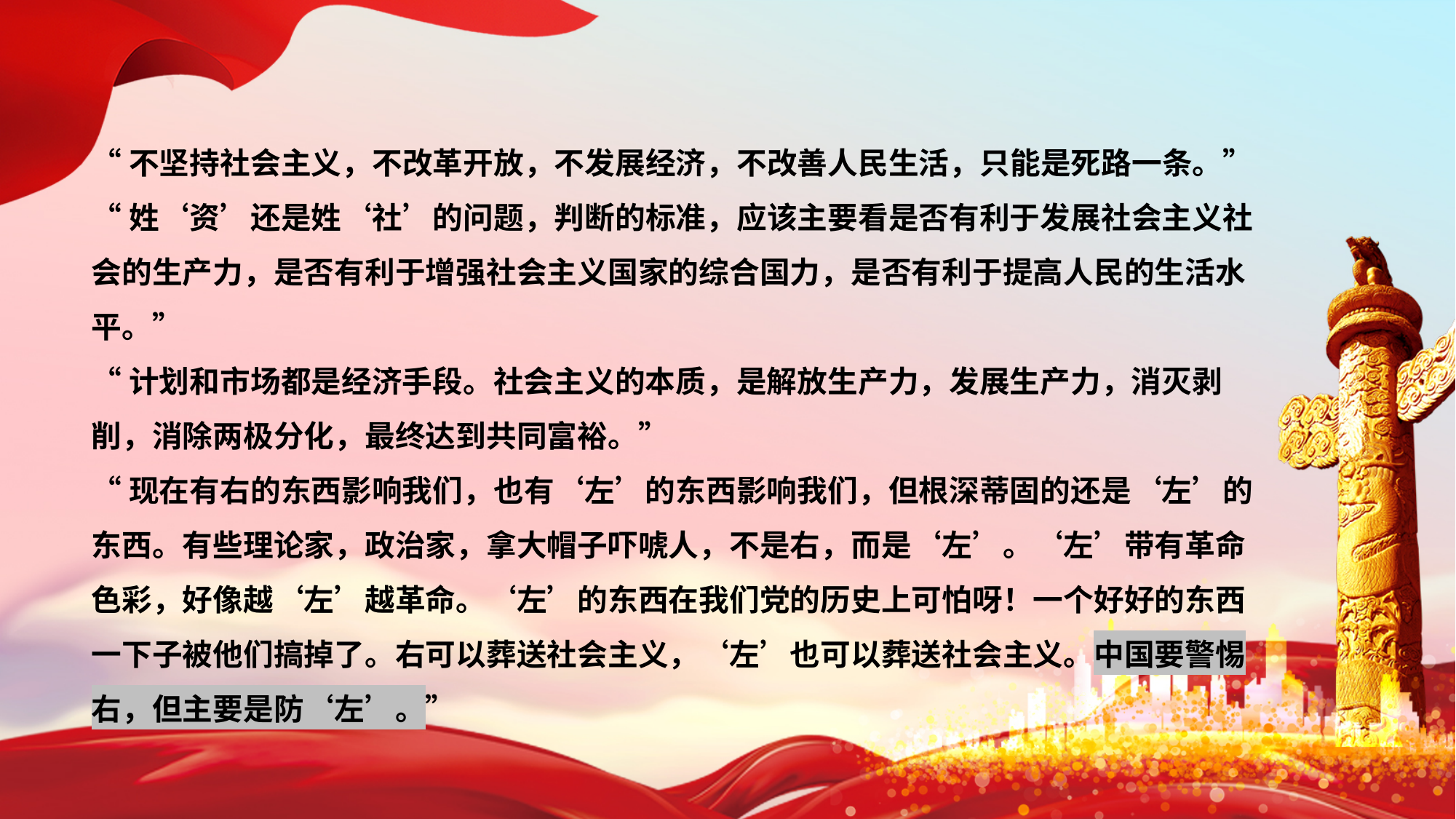

“不坚持社会主义，不改革开放，不发展经济，不改善人民生活，只能是死路一条。”
“姓‘资’还是姓‘社’的问题，判断的标准，应该主要看是否有利于发展社会主义社会的生产力，是否有利于增强社会主义国家的综合国力，是否有利于提高人民的生活水平。”
“计划和市场都是经济手段。社会主义的本质，是解放生产力，发展生产力，消灭剥削，消除两极分化，最终达到共同富裕。”
“现在有右的东西影响我们，也有‘左’的东西影响我们，但根深蒂固的还是‘左’的东西。有些理论家，政治家，拿大帽子吓唬人，不是右，而是‘左’。‘左’带有革命色彩，好像越‘左’越革命。‘左’的东西在我们党的历史上可怕呀！一个好好的东西一下子被他们搞掉了。右可以葬送社会主义，‘左’也可以葬送社会主义。中国要警惕右，但主要是防‘左’。”